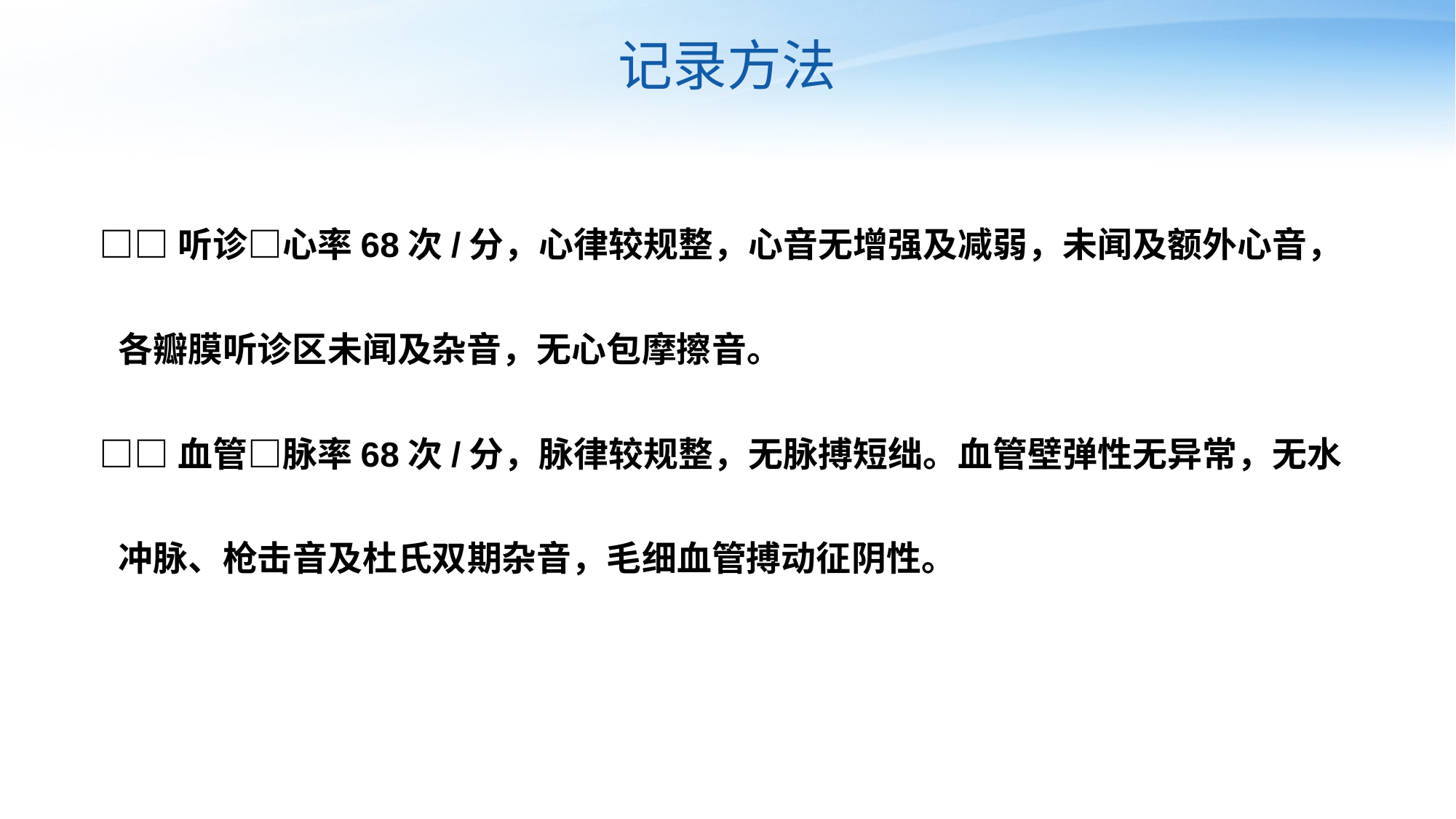

#
记录方法
  □□听诊□心率68次/分，心律较规整，心音无增强及减弱，未闻及额外心音，各瓣膜听诊区未闻及杂音，无心包摩擦音。
  □□血管□脉率68次/分，脉律较规整，无脉搏短绌。血管壁弹性无异常，无水冲脉、枪击音及杜氏双期杂音，毛细血管搏动征阴性。